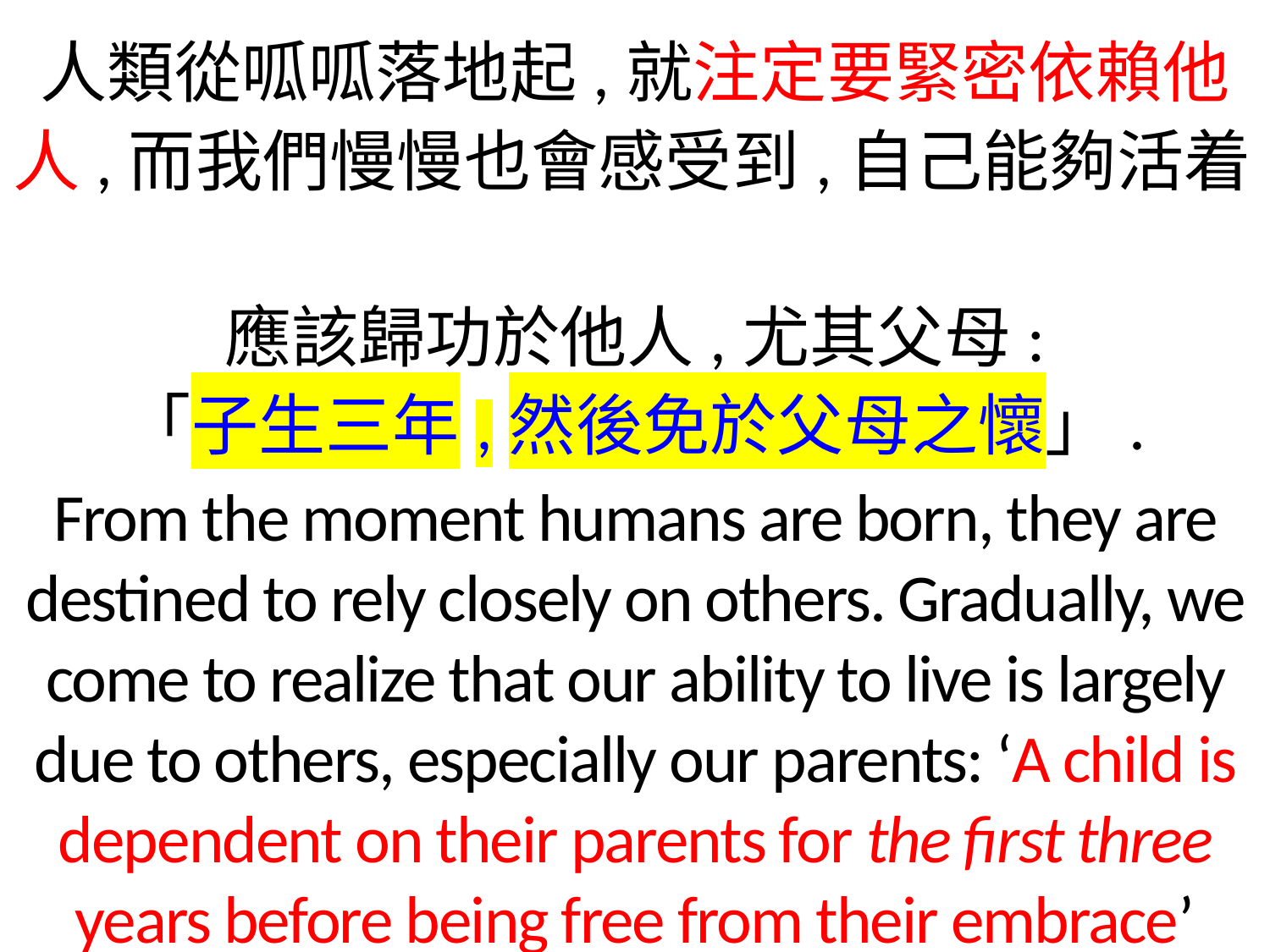

人類從呱呱落地起,就注定要緊密依賴他人,而我們慢慢也會感受到,自己能夠活着,
應該歸功於他人,尤其父母:
「子生三年,然後免於父母之懷」.
From the moment humans are born, they are destined to rely closely on others. Gradually, we come to realize that our ability to live is largely due to others, especially our parents: ‘A child is dependent on their parents for the first three years before being free from their embrace’